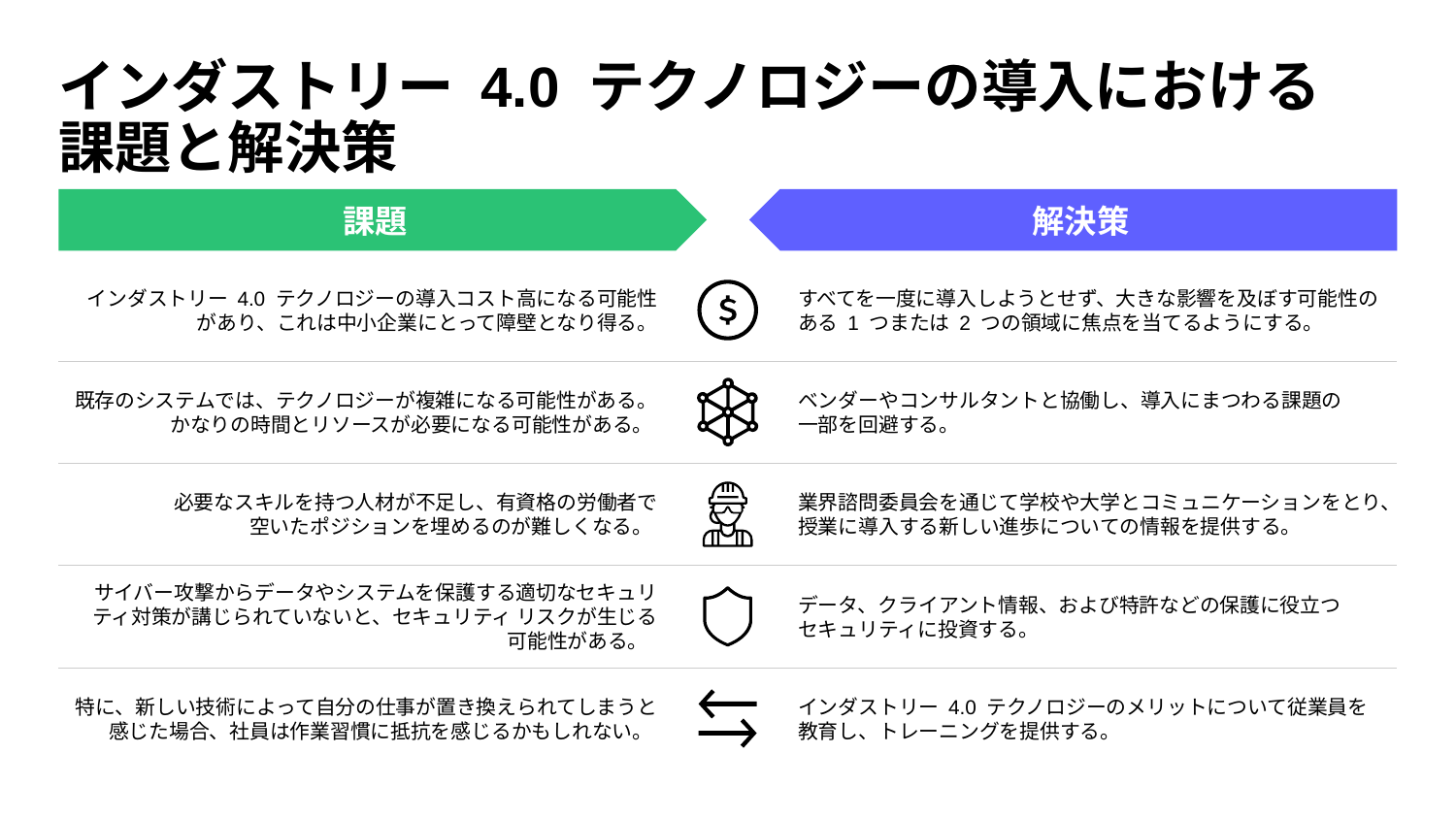

# インダストリー 4.0 テクノロジーの導入における 課題と解決策
課題
解決策
インダストリー 4.0 テクノロジーの導入コスト高になる可能性
があり、これは中小企業にとって障壁となり得る。
すべてを一度に導入しようとせず、大きな影響を及ぼす可能性のある 1 つまたは 2 つの領域に焦点を当てるようにする。

既存のシステムでは、テクノロジーが複雑になる可能性がある。
かなりの時間とリソースが必要になる可能性がある。
ベンダーやコンサルタントと協働し、導入にまつわる課題の
一部を回避する。

必要なスキルを持つ人材が不足し、有資格の労働者で
空いたポジションを埋めるのが難しくなる。
業界諮問委員会を通じて学校や大学とコミュニケーションをとり、授業に導入する新しい進歩についての情報を提供する。

サイバー攻撃からデータやシステムを保護する適切なセキュリティ対策が講じられていないと、セキュリティ リスクが生じる可能性がある。
データ、クライアント情報、および特許などの保護に役立つ
セキュリティに投資する。

特に、新しい技術によって自分の仕事が置き換えられてしまうと感じた場合、社員は作業習慣に抵抗を感じるかもしれない。
インダストリー 4.0 テクノロジーのメリットについて従業員を
教育し、トレーニングを提供する。